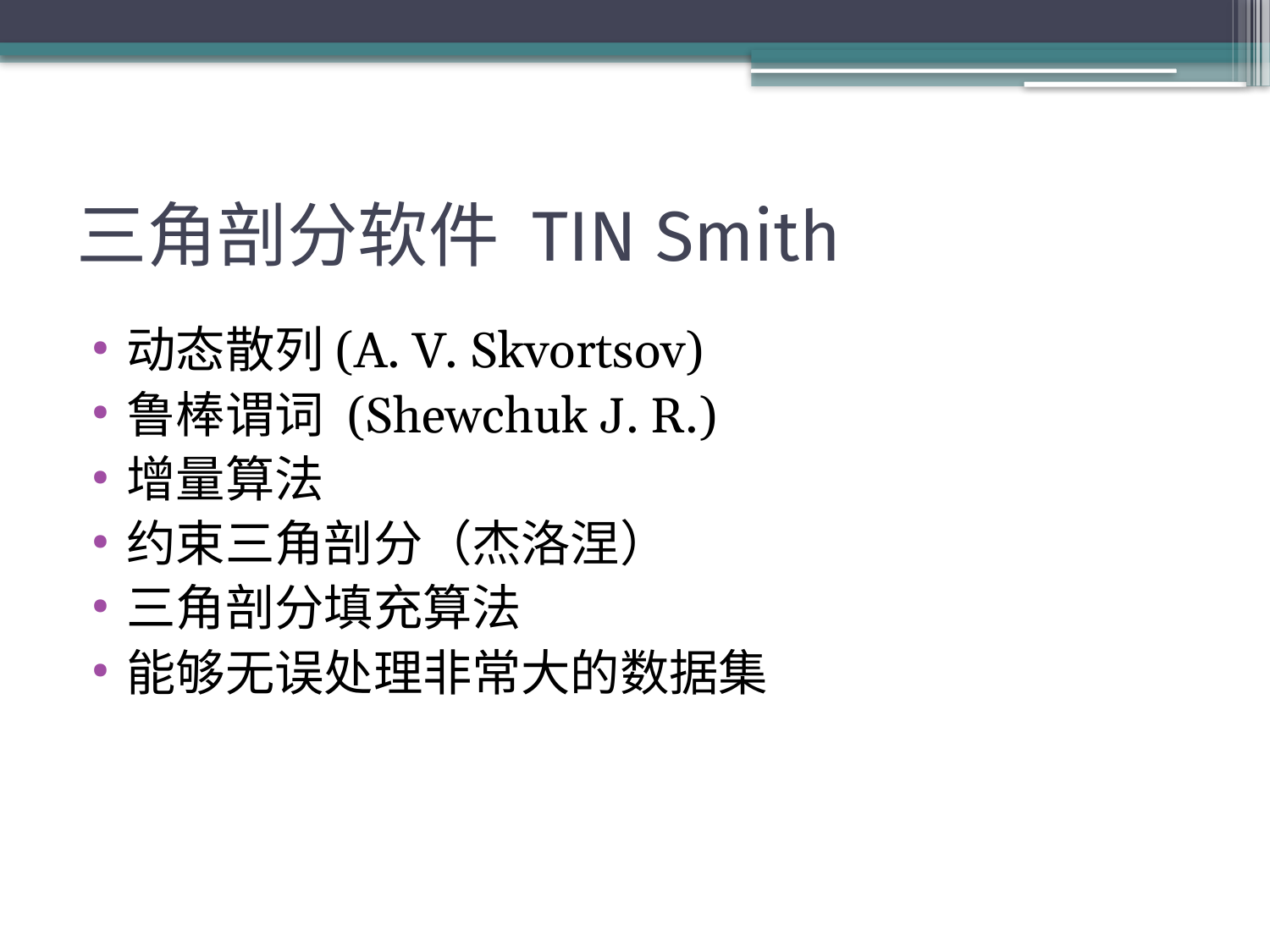

# 三角剖分软件 TIN Smith
动态散列(A. V. Skvortsov)
鲁棒谓词 (Shewchuk J. R.)
增量算法
约束三角剖分（杰洛涅）
三角剖分填充算法
能够无误处理非常大的数据集